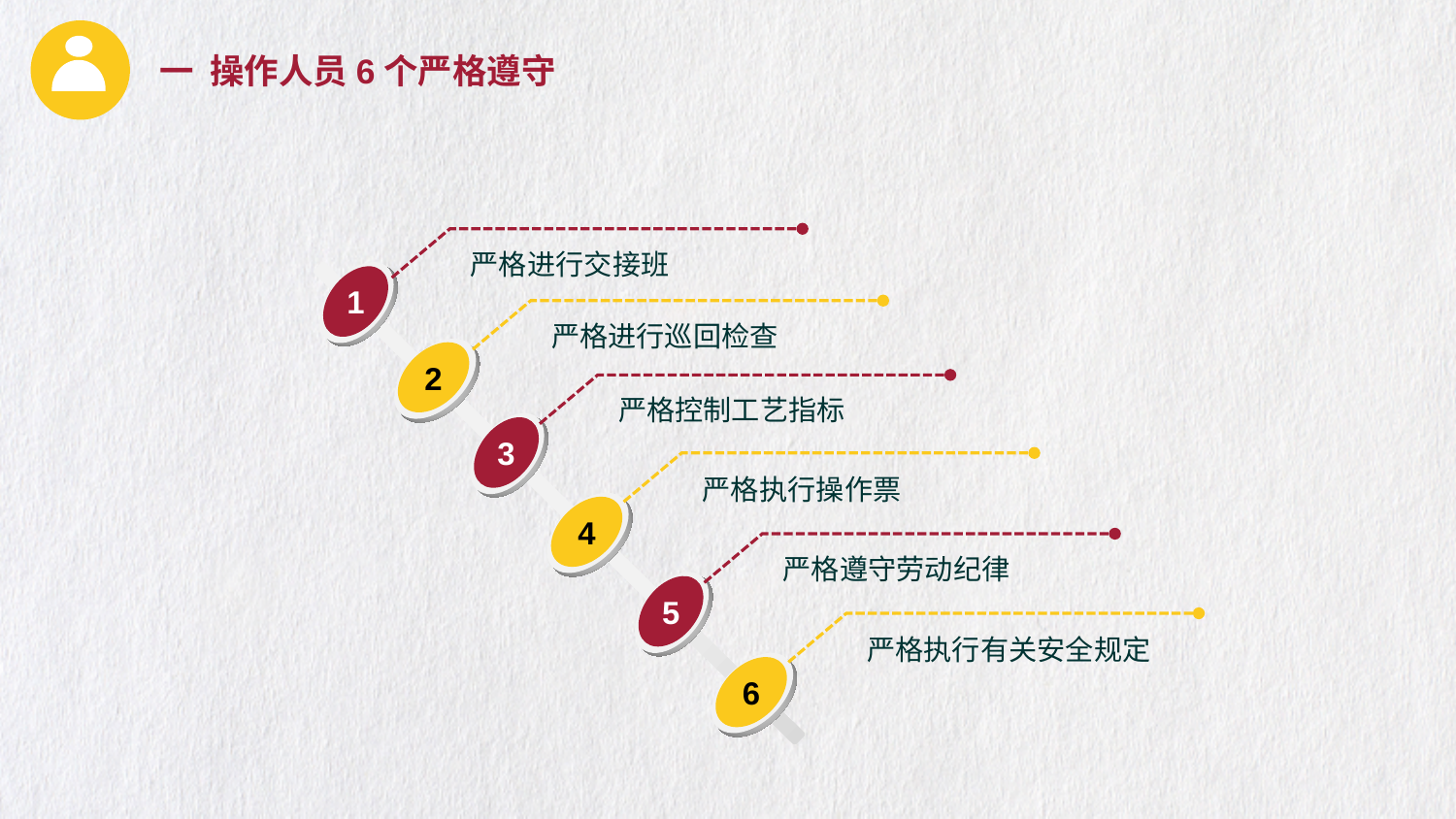

一  操作人员6个严格遵守

严格进行交接班
1

严格进行巡回检查

2

严格控制工艺指标
3

严格执行操作票

4

严格遵守劳动纪律
5

严格执行有关安全规定

6